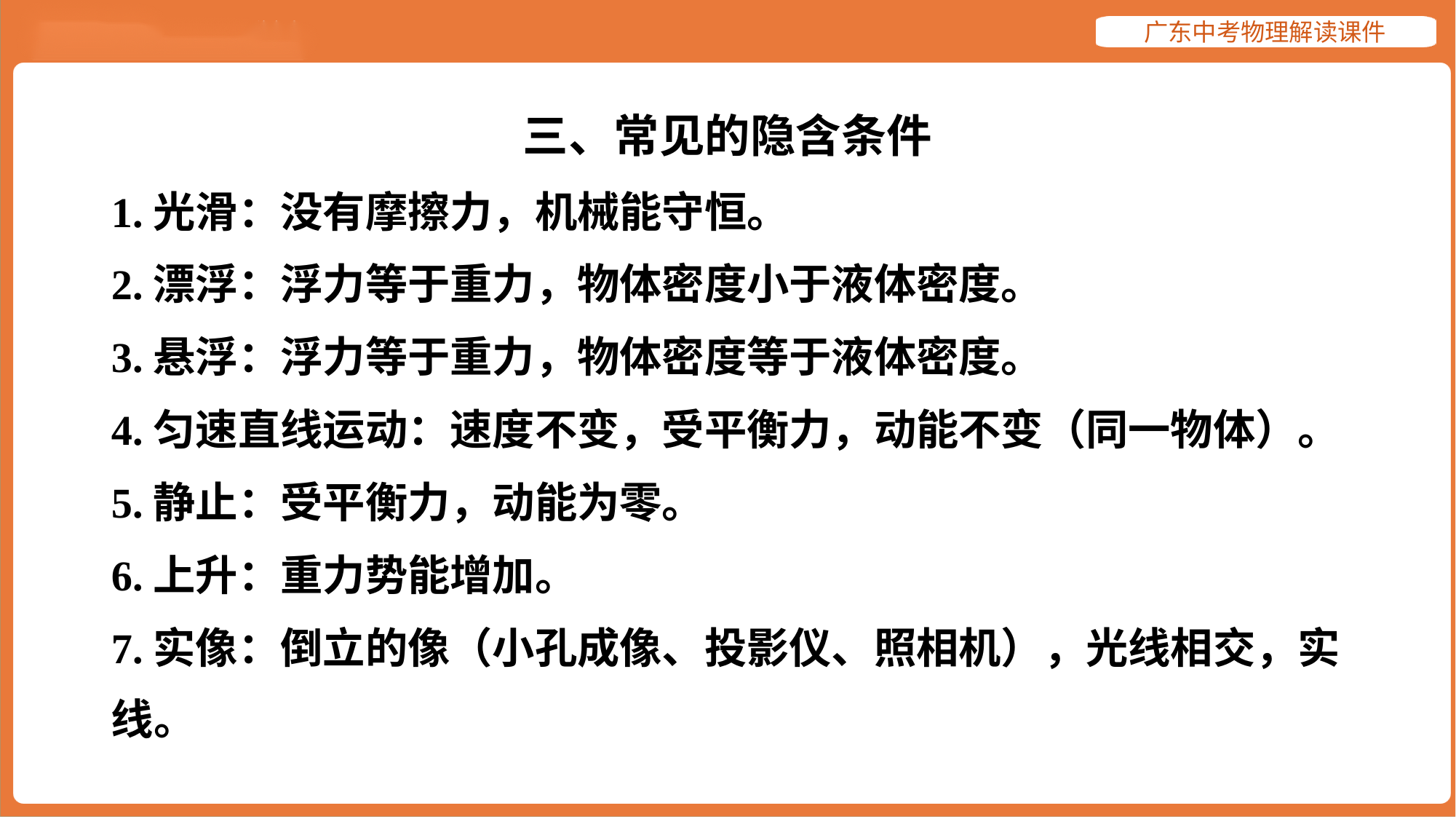

三、常见的隐含条件
1.光滑：没有摩擦力，机械能守恒。
2.漂浮：浮力等于重力，物体密度小于液体密度。
3.悬浮：浮力等于重力，物体密度等于液体密度。
4.匀速直线运动：速度不变，受平衡力，动能不变（同一物体）。
5.静止：受平衡力，动能为零。
6.上升：重力势能增加。
7.实像：倒立的像（小孔成像、投影仪、照相机），光线相交，实
线。#7